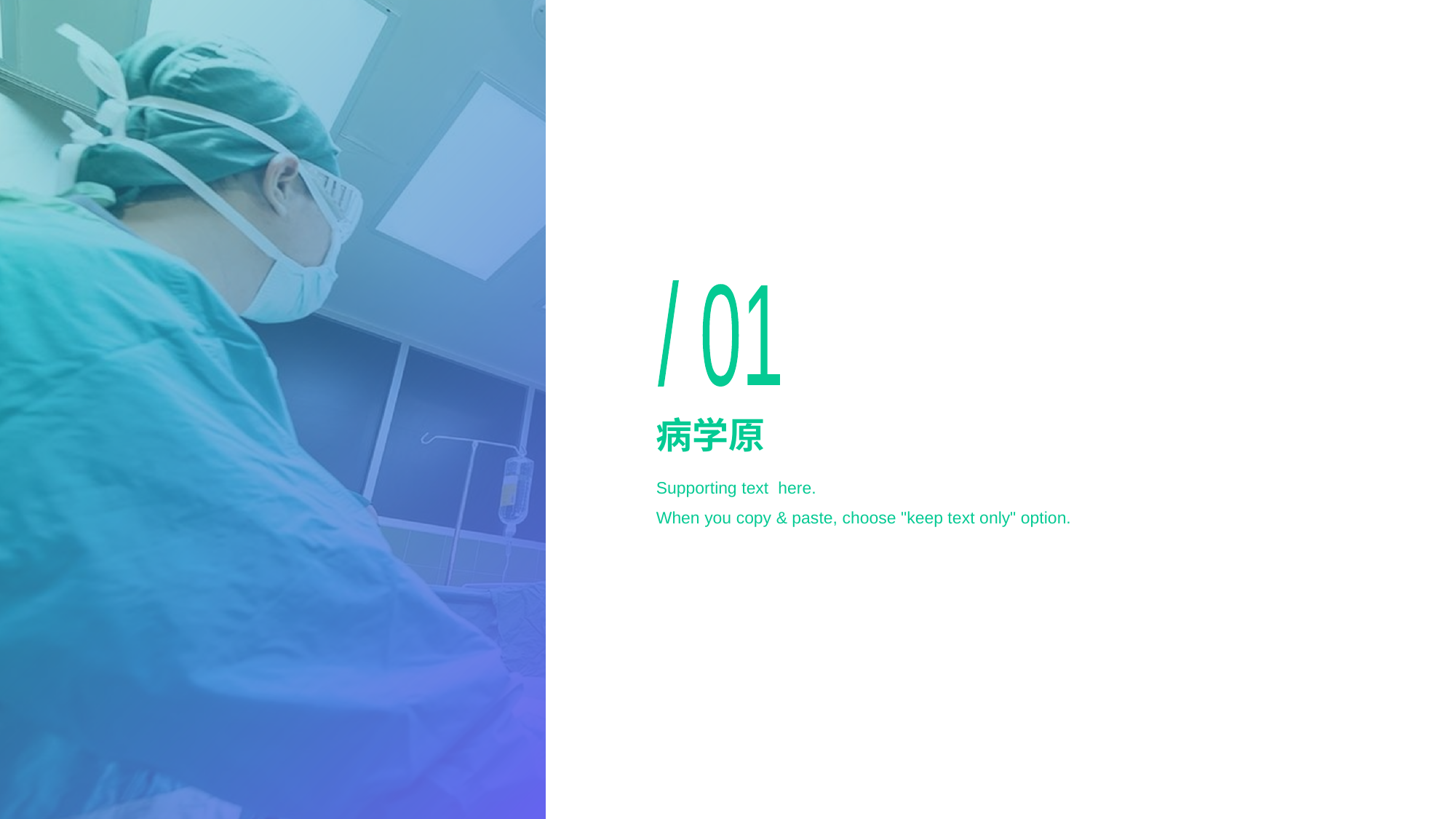

/ 01
# 病学原
Supporting text  here.
When you copy & paste, choose "keep text only" option.